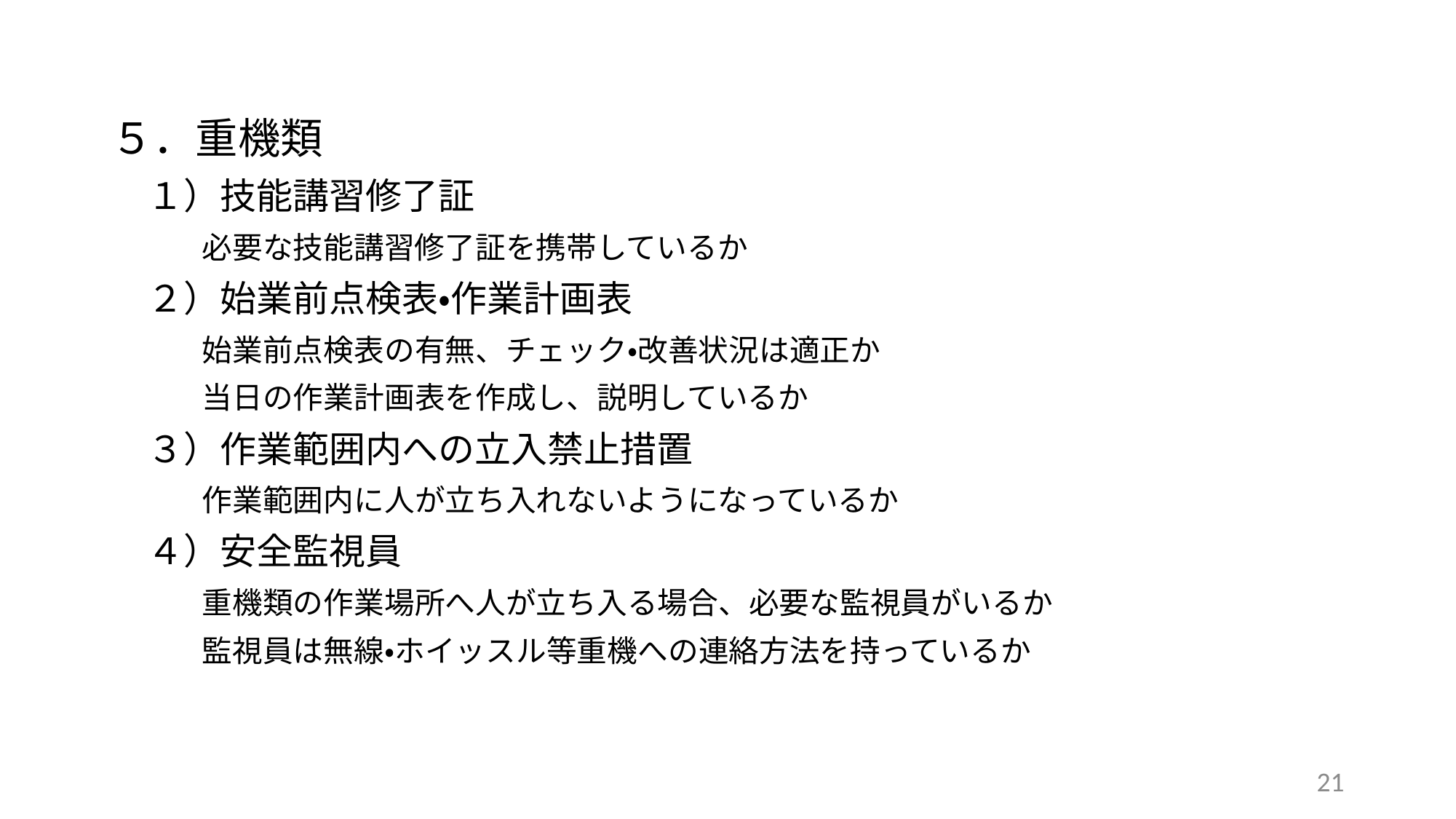

５．重機類
　１）技能講習修了証
　　　必要な技能講習修了証を携帯しているか
　２）始業前点検表・作業計画表
　　　始業前点検表の有無、チェック・改善状況は適正か
　　　当日の作業計画表を作成し、説明しているか
　３）作業範囲内への立入禁止措置
　　　作業範囲内に人が立ち入れないようになっているか
　４）安全監視員
　　　重機類の作業場所へ人が立ち入る場合、必要な監視員がいるか
　　　監視員は無線・ホイッスル等重機への連絡方法を持っているか
21